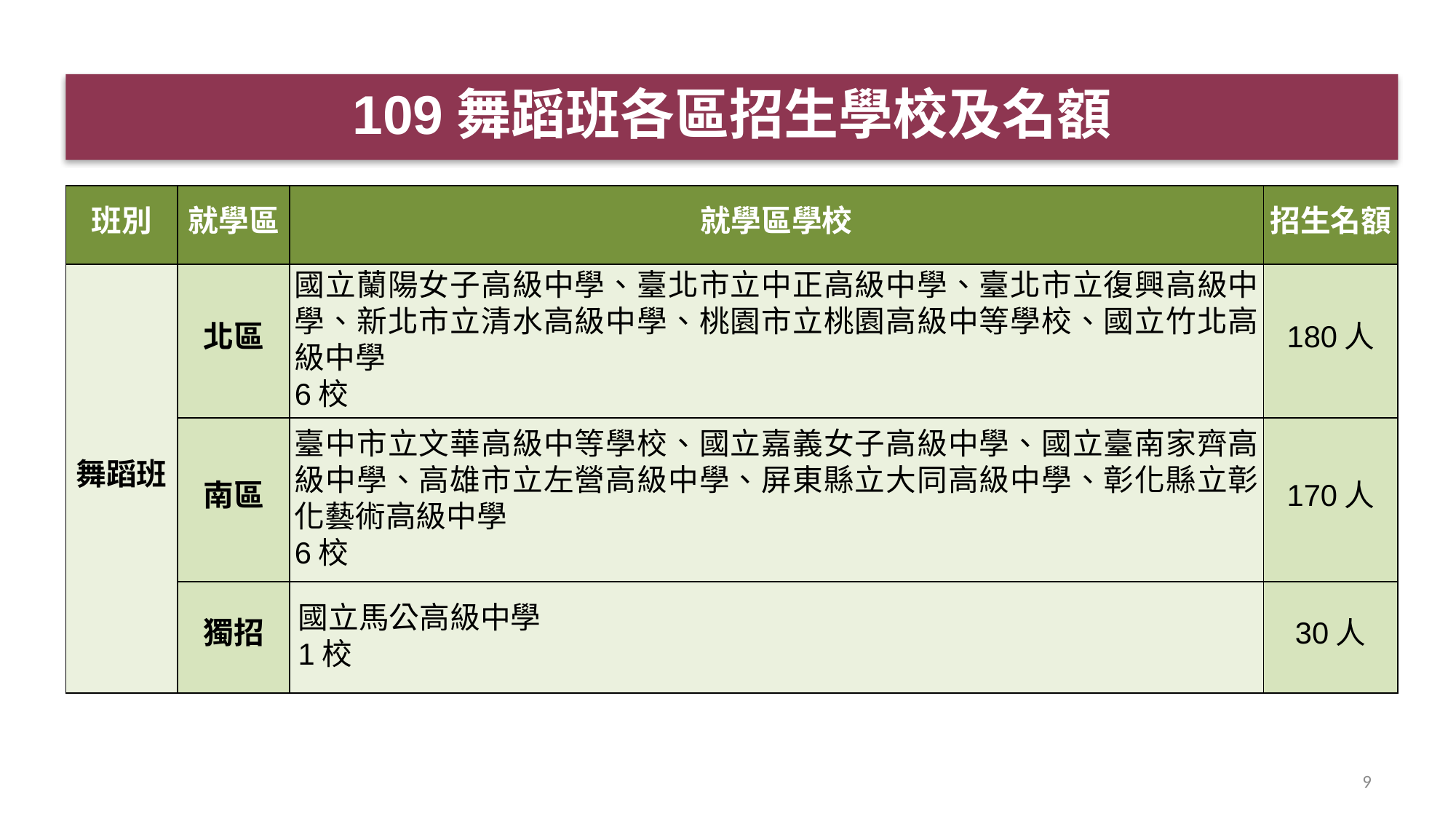

109舞蹈班各區招生學校及名額
| 班別 | 就學區 | 就學區學校 | 招生名額 |
| --- | --- | --- | --- |
| 舞蹈班 | 北區 | 國立蘭陽女子高級中學、臺北市立中正高級中學、臺北市立復興高級中學、新北市立清水高級中學、桃園市立桃園高級中等學校、國立竹北高級中學 6校 | 180人 |
|  | 南區 | 臺中市立文華高級中等學校、國立嘉義女子高級中學、國立臺南家齊高級中學、高雄市立左營高級中學、屏東縣立大同高級中學、彰化縣立彰化藝術高級中學 6校 | 170人 |
|  | 獨招 | 國立馬公高級中學 1校 | 30人 |
9